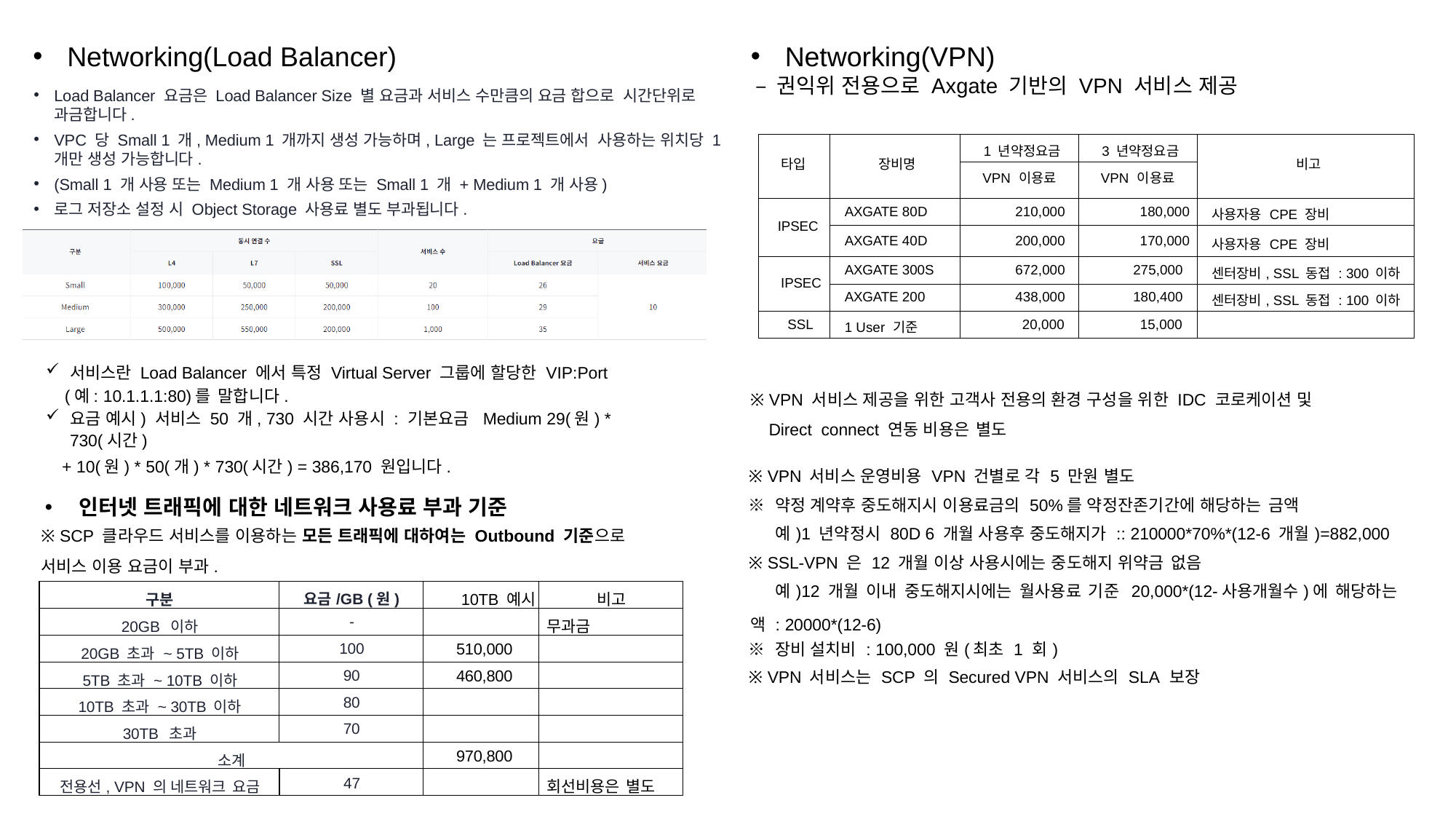

Networking(Load Balancer)
Networking(VPN)
 – 권익위 전용으로 Axgate 기반의 VPN 서비스 제공
Load Balancer 요금은 Load Balancer Size 별 요금과 서비스 수만큼의 요금 합으로  시간단위로 과금합니다.
VPC 당 Small 1 개, Medium 1 개까지 생성 가능하며, Large 는 프로젝트에서  사용하는 위치당 1 개만 생성 가능합니다.
(Small 1 개 사용 또는 Medium 1 개 사용 또는 Small 1 개 + Medium 1 개 사용)
로그 저장소 설정 시 Object Storage 사용료 별도 부과됩니다.

| 타입 | 장비명 | 1 년약정요금 | 3 년약정요금 | 비고 |
| --- | --- | --- | --- | --- |
|  |  | VPN 이용료 | VPN 이용료 |  |
| IPSEC | AXGATE 80D | 210,000 | 180,000 | 사용자용 CPE 장비 |
|  | AXGATE 40D | 200,000 | 170,000 | 사용자용 CPE 장비 |
| IPSEC | AXGATE 300S | 672,000 | 275,000 | 센터장비, SSL 동접 : 300 이하 |
|  | AXGATE 200 | 438,000 | 180,400 | 센터장비, SSL 동접 : 100 이하 |
| SSL | 1 User 기준 | 20,000 | 15,000 |  |

서비스란 Load Balancer 에서 특정 Virtual Server 그룹에 할당한 VIP:Port
    (예: 10.1.1.1:80)를 말합니다.
요금 예시) 서비스 50 개, 730 시간 사용시 : 기본요금 Medium 29(원) * 730(시간)
+ 10(원) * 50(개) * 730(시간) = 386,170 원입니다.
※ VPN 서비스 제공을 위한 고객사 전용의 환경 구성을 위한 IDC 코로케이션 및
    Direct  connect 연동 비용은 별도
| ※ VPN 서비스 운영비용 VPN 건별로 각 5 만원 별도 |
| --- |
| ※ 약정 계약후 중도해지시 이용료금의 50%를 약정잔존기간에 해당하는 금액 |
| 예)1 년약정시 80D 6 개월 사용후 중도해지가 :: 210000\*70%\*(12-6 개월)=882,000 |
| ※ SSL-VPN 은 12 개월 이상 사용시에는 중도해지 위약금 없음 |
| 예)12 개월 이내 중도해지시에는 월사용료 기준 20,000\*(12-사용개월수)에 해당하는 액 : 20000\*(12-6) |
| ※ 장비 설치비 : 100,000 원(최초 1 회) ※ VPN 서비스는 SCP 의 Secured VPN 서비스의 SLA 보장 |
인터넷 트래픽에 대한 네트워크 사용료 부과 기준
※ SCP 클라우드 서비스를 이용하는 모든 트래픽에 대하여는 Outbound 기준으로
서비스 이용 요금이 부과.
| 구분 | 요금/GB (원) | 10TB 예시 | 비고 |
| --- | --- | --- | --- |
| 20GB 이하 | - |  | 무과금 |
| 20GB 초과 ~ 5TB 이하 | 100 | 510,000 |  |
| 5TB 초과 ~ 10TB 이하 | 90 | 460,800 |  |
| 10TB 초과 ~ 30TB 이하 | 80 |  |  |
| 30TB 초과 | 70 |  |  |
| 소계 |  | 970,800 |  |
| 전용선, VPN 의 네트워크 요금 | 47 |  | 회선비용은 별도 |